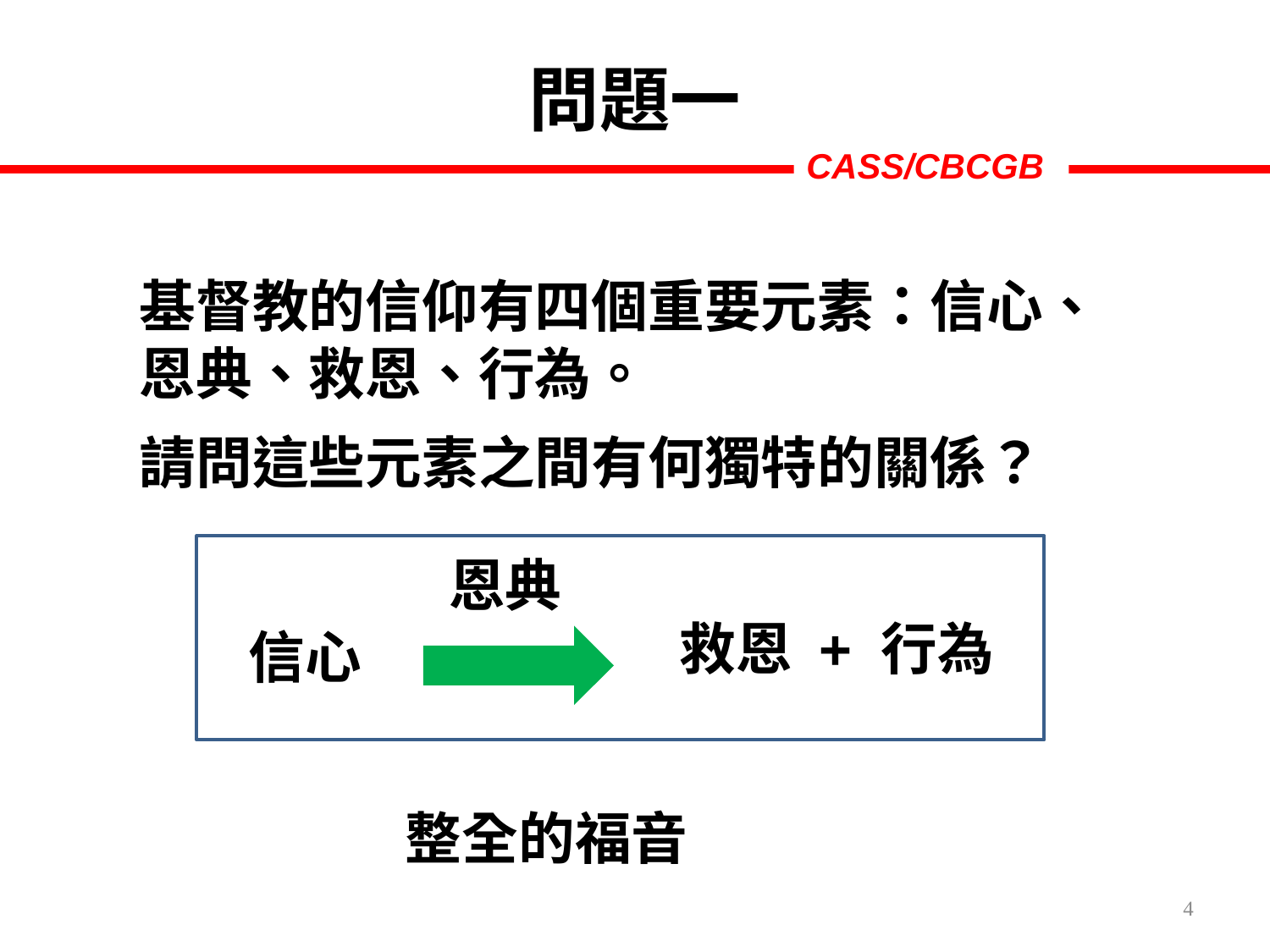

問題一
基督教的信仰有四個重要元素：信心、恩典、救恩、行為。
請問這些元素之間有何獨特的關係？

恩典

救恩 + 行為
信心
整全的福音
4